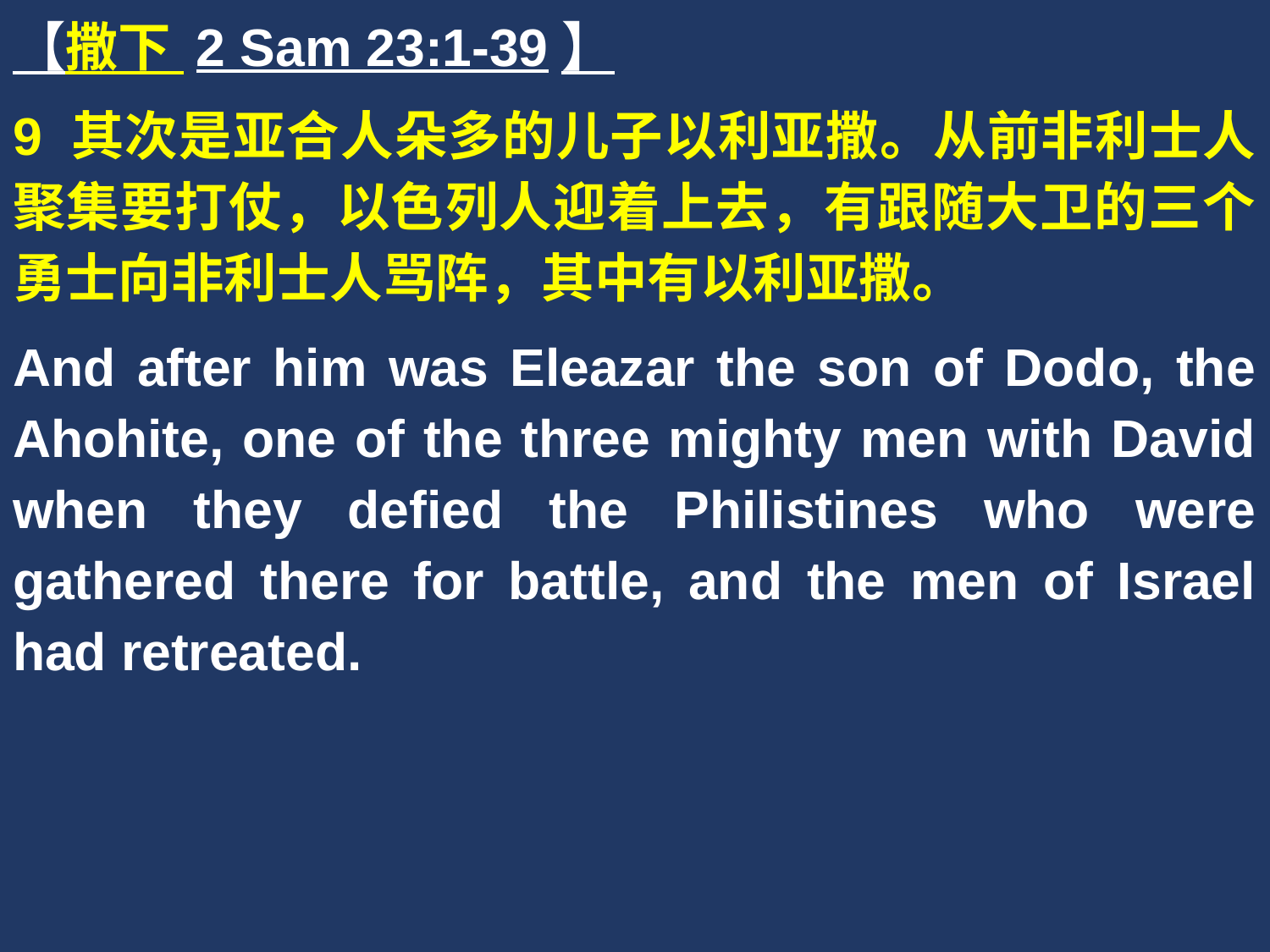

【撒下 2 Sam 23:1-39】
9 其次是亚合人朵多的儿子以利亚撒。从前非利士人聚集要打仗，以色列人迎着上去，有跟随大卫的三个勇士向非利士人骂阵，其中有以利亚撒。
And after him was Eleazar the son of Dodo, the Ahohite, one of the three mighty men with David when they defied the Philistines who were gathered there for battle, and the men of Israel had retreated.